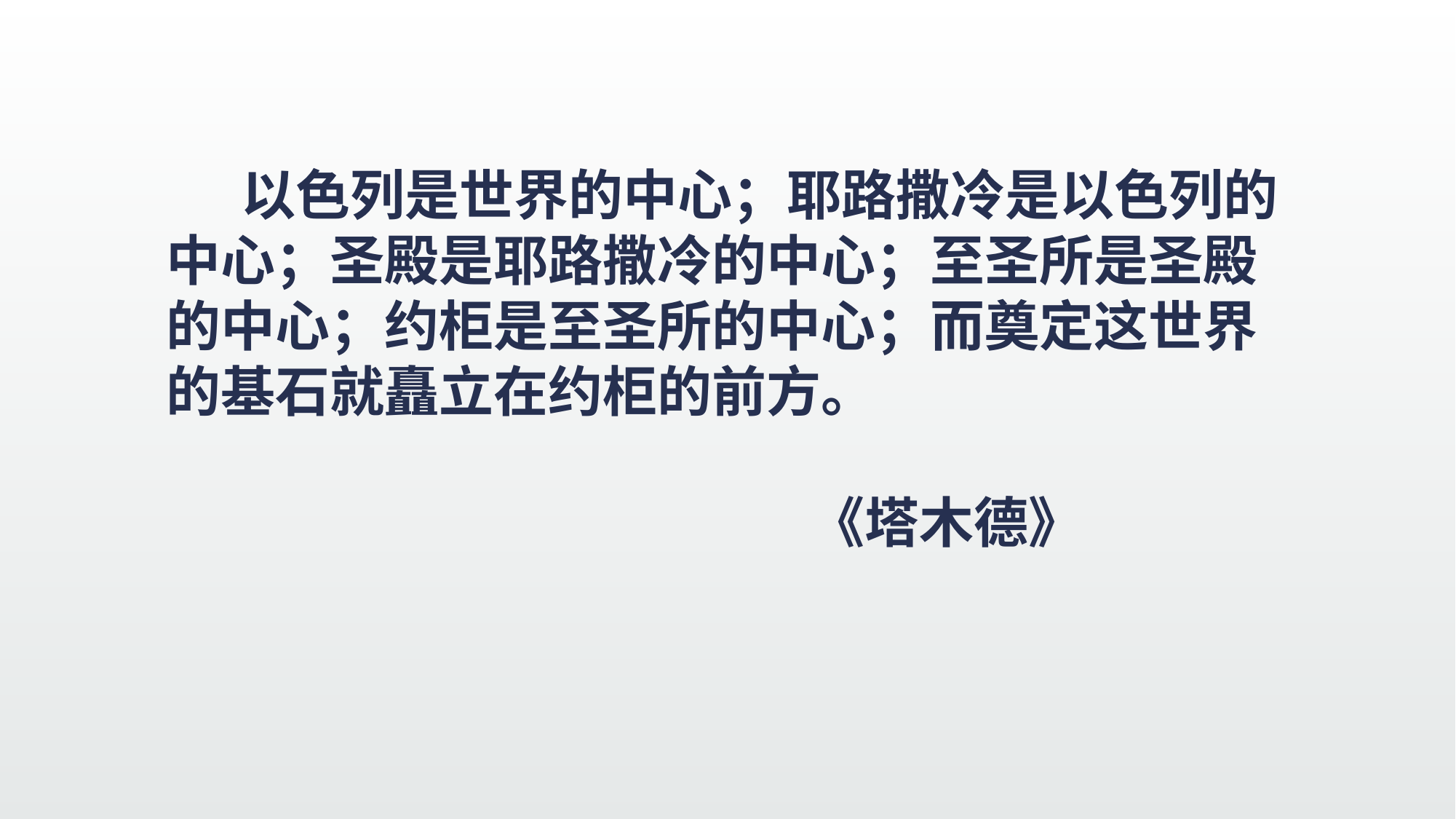

以色列是世界的中心；耶路撒冷是以色列的中心；圣殿是耶路撒冷的中心；至圣所是圣殿的中心；约柜是至圣所的中心；而奠定这世界的基石就矗立在约柜的前方。

                                                   《塔木德》